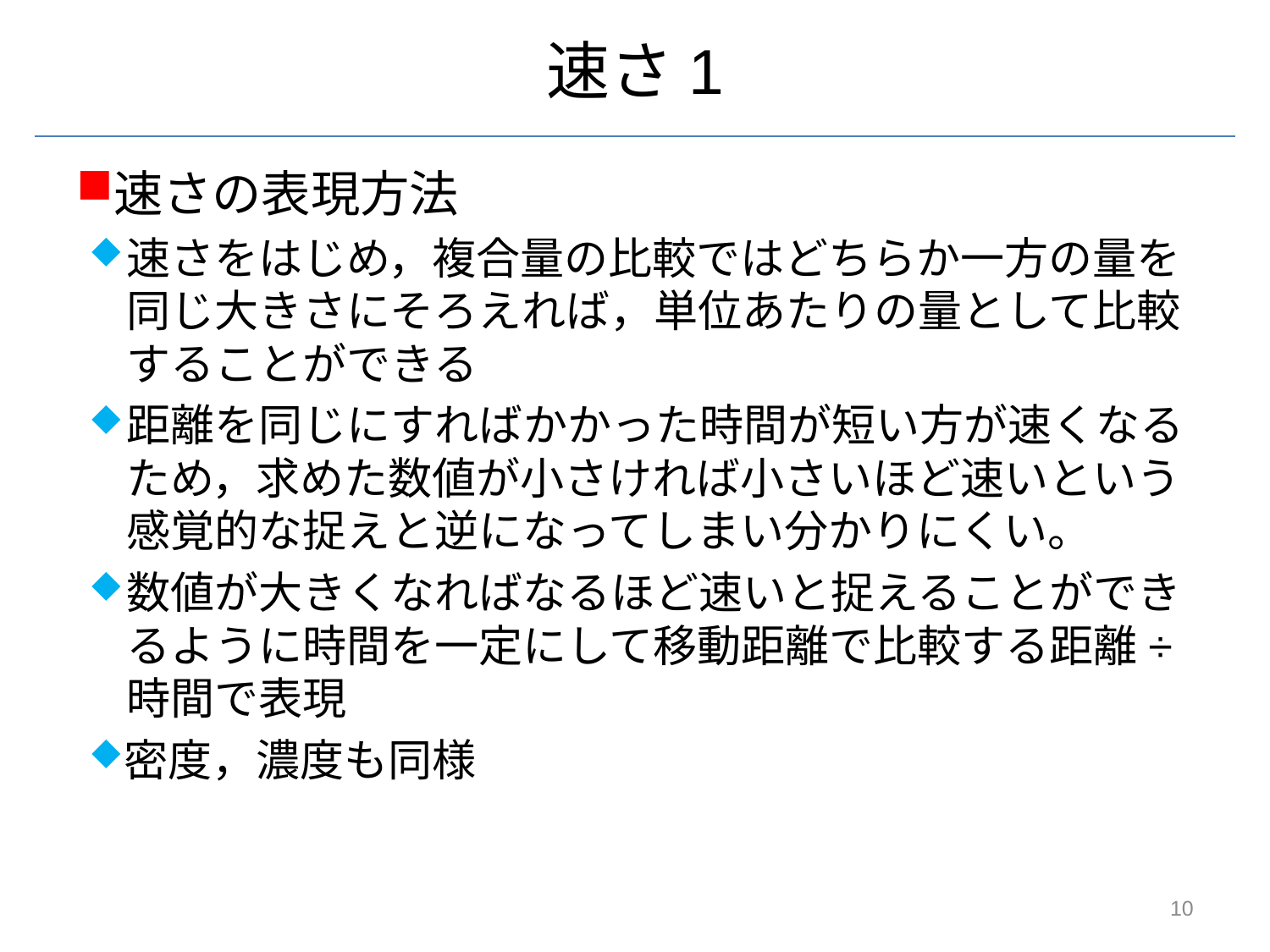

# 速さ1

速さの表現方法
速さをはじめ，複合量の比較ではどちらか一方の量を同じ大きさにそろえれば，単位あたりの量として比較することができる
距離を同じにすればかかった時間が短い方が速くなるため，求めた数値が小さければ小さいほど速いという感覚的な捉えと逆になってしまい分かりにくい。
数値が大きくなればなるほど速いと捉えることができるように時間を一定にして移動距離で比較する距離÷時間で表現
密度，濃度も同様
10